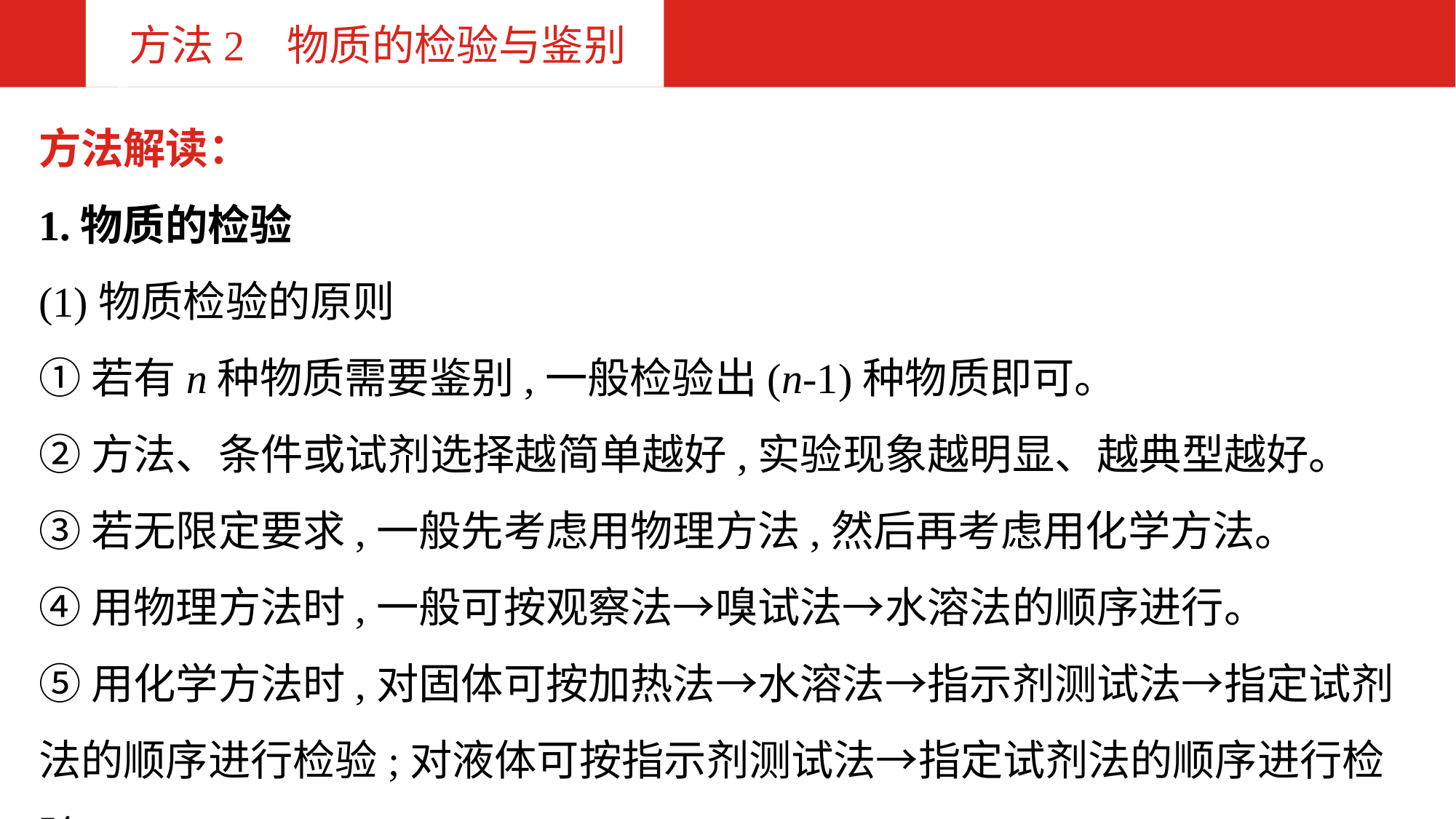

方法2   物质的检验与鉴别

方法解读：
1.物质的检验
(1)物质检验的原则
①若有n种物质需要鉴别,一般检验出(n-1)种物质即可。
②方法、条件或试剂选择越简单越好,实验现象越明显、越典型越好。
③若无限定要求,一般先考虑用物理方法,然后再考虑用化学方法。
④用物理方法时,一般可按观察法→嗅试法→水溶法的顺序进行。
⑤用化学方法时,对固体可按加热法→水溶法→指示剂测试法→指定试剂法的顺序进行检验;对液体可按指示剂测试法→指定试剂法的顺序进行检验;